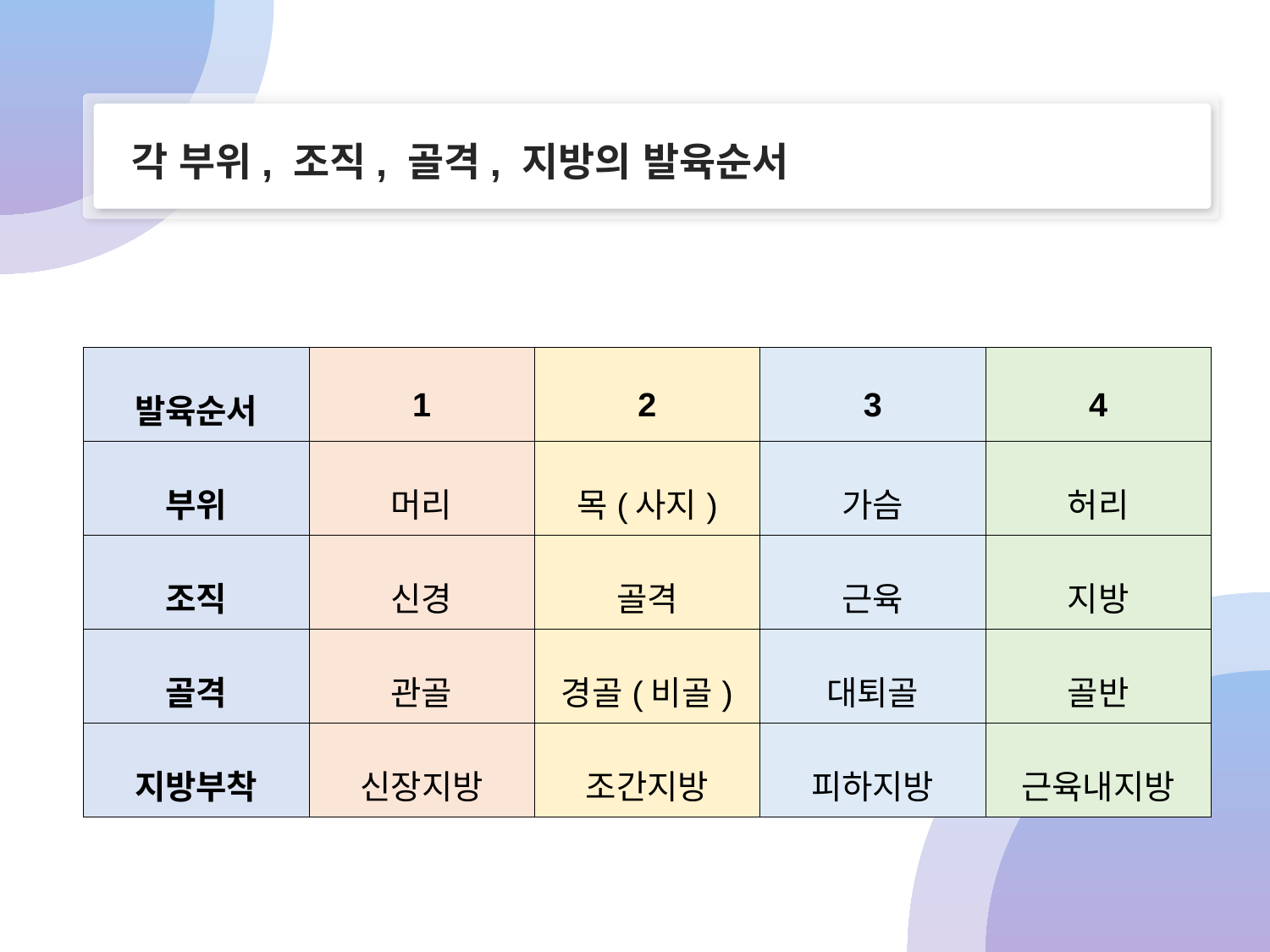

각 부위, 조직, 골격, 지방의 발육순서
| 발육순서 | 1 | 2 | 3 | 4 |
| --- | --- | --- | --- | --- |
| 부위 | 머리 | 목(사지) | 가슴 | 허리 |
| 조직 | 신경 | 골격 | 근육 | 지방 |
| 골격 | 관골 | 경골(비골) | 대퇴골 | 골반 |
| 지방부착 | 신장지방 | 조간지방 | 피하지방 | 근육내지방 |

VISION